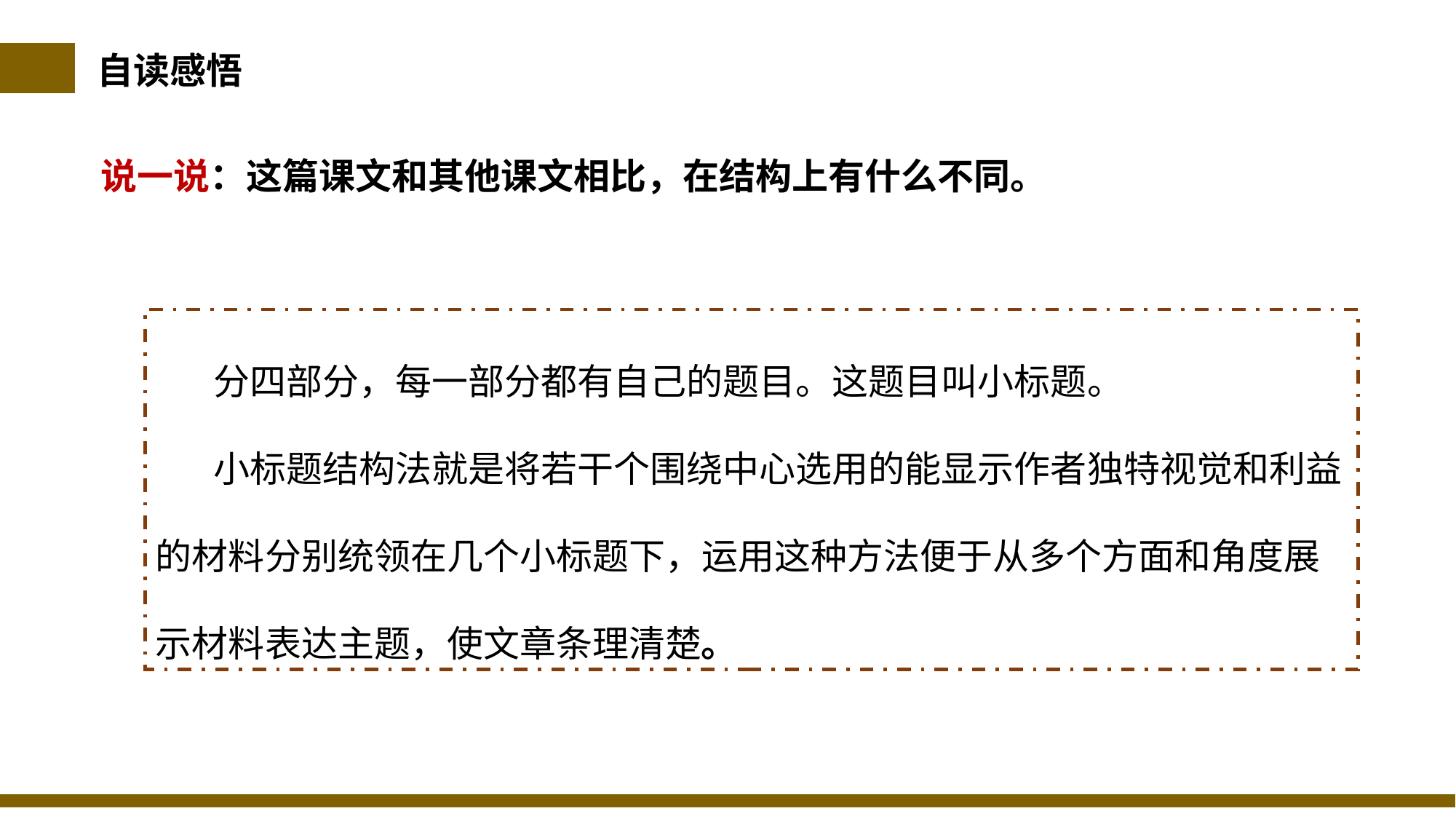

自读感悟
说一说：这篇课文和其他课文相比，在结构上有什么不同。
      分四部分，每一部分都有自己的题目。这题目叫小标题。
      小标题结构法就是将若干个围绕中心选用的能显示作者独特视觉和利益的材料分别统领在几个小标题下，运用这种方法便于从多个方面和角度展示材料表达主题，使文章条理清楚。